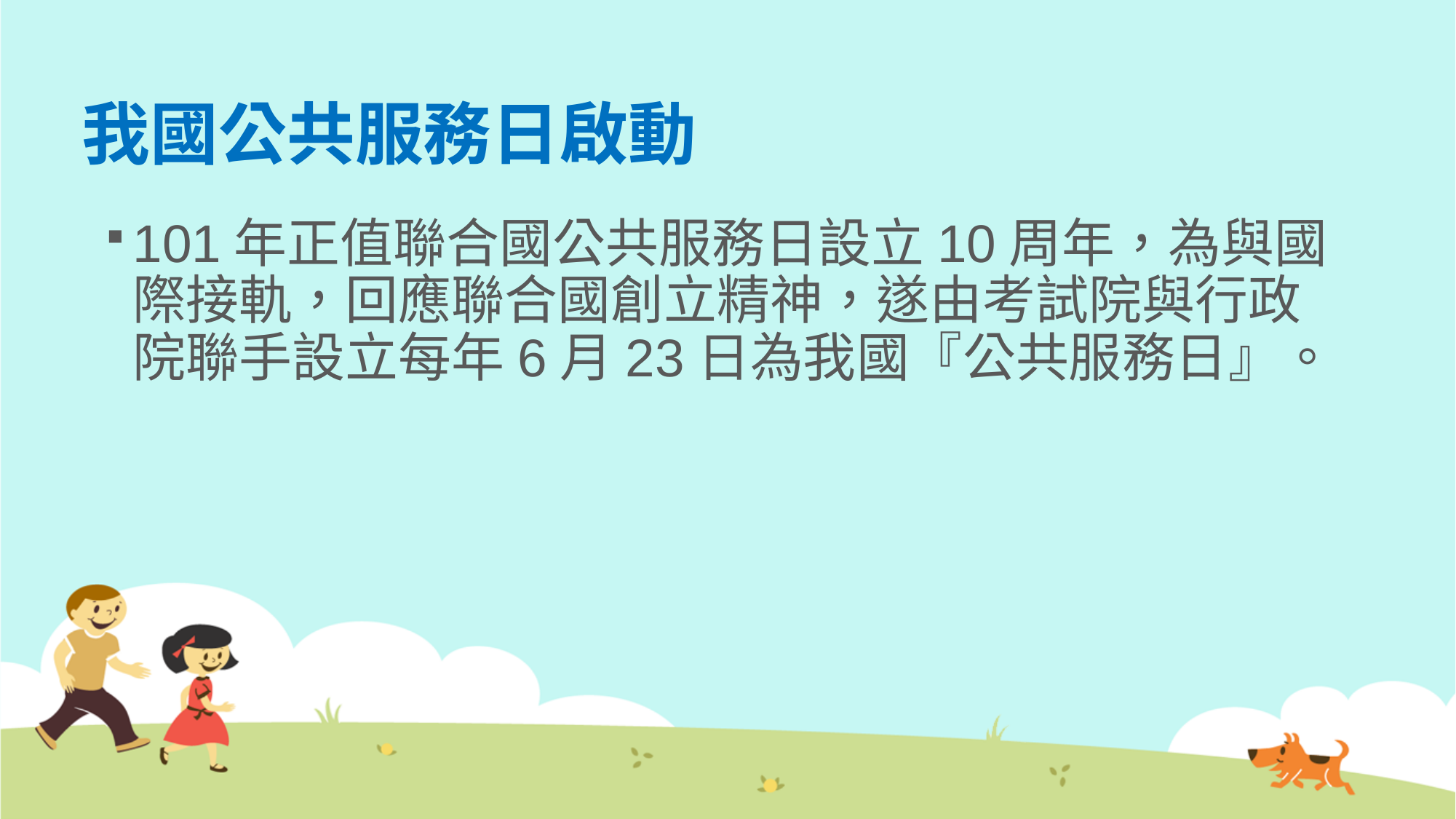

# 我國公共服務日啟動
101年正值聯合國公共服務日設立10周年，為與國際接軌，回應聯合國創立精神，遂由考試院與行政院聯手設立每年6月23日為我國『公共服務日』。